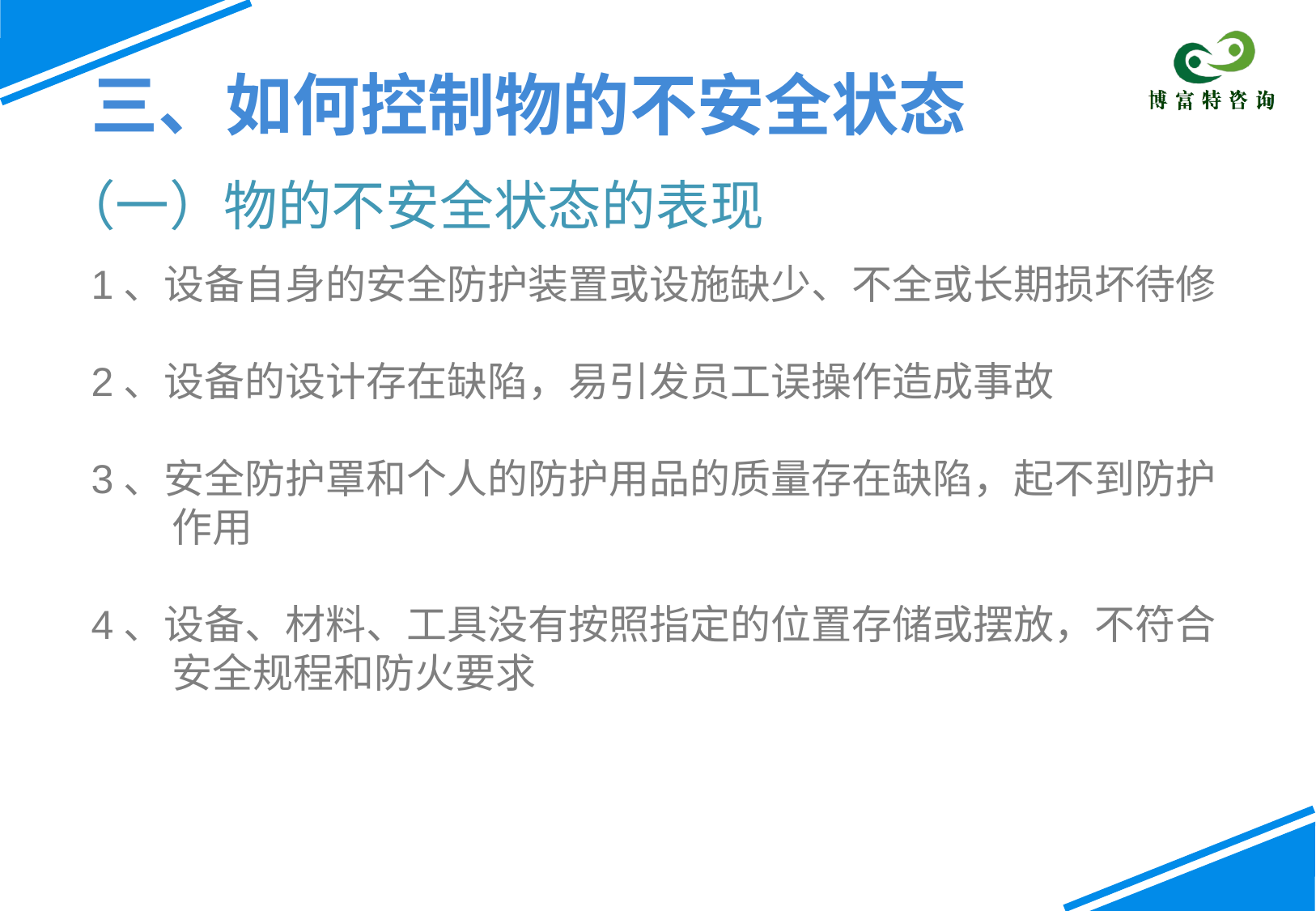

三、如何控制物的不安全状态
（一）物的不安全状态的表现
1、设备自身的安全防护装置或设施缺少、不全或长期损坏待修

2、设备的设计存在缺陷，易引发员工误操作造成事故

3、安全防护罩和个人的防护用品的质量存在缺陷，起不到防护作用

4、设备、材料、工具没有按照指定的位置存储或摆放，不符合安全规程和防火要求